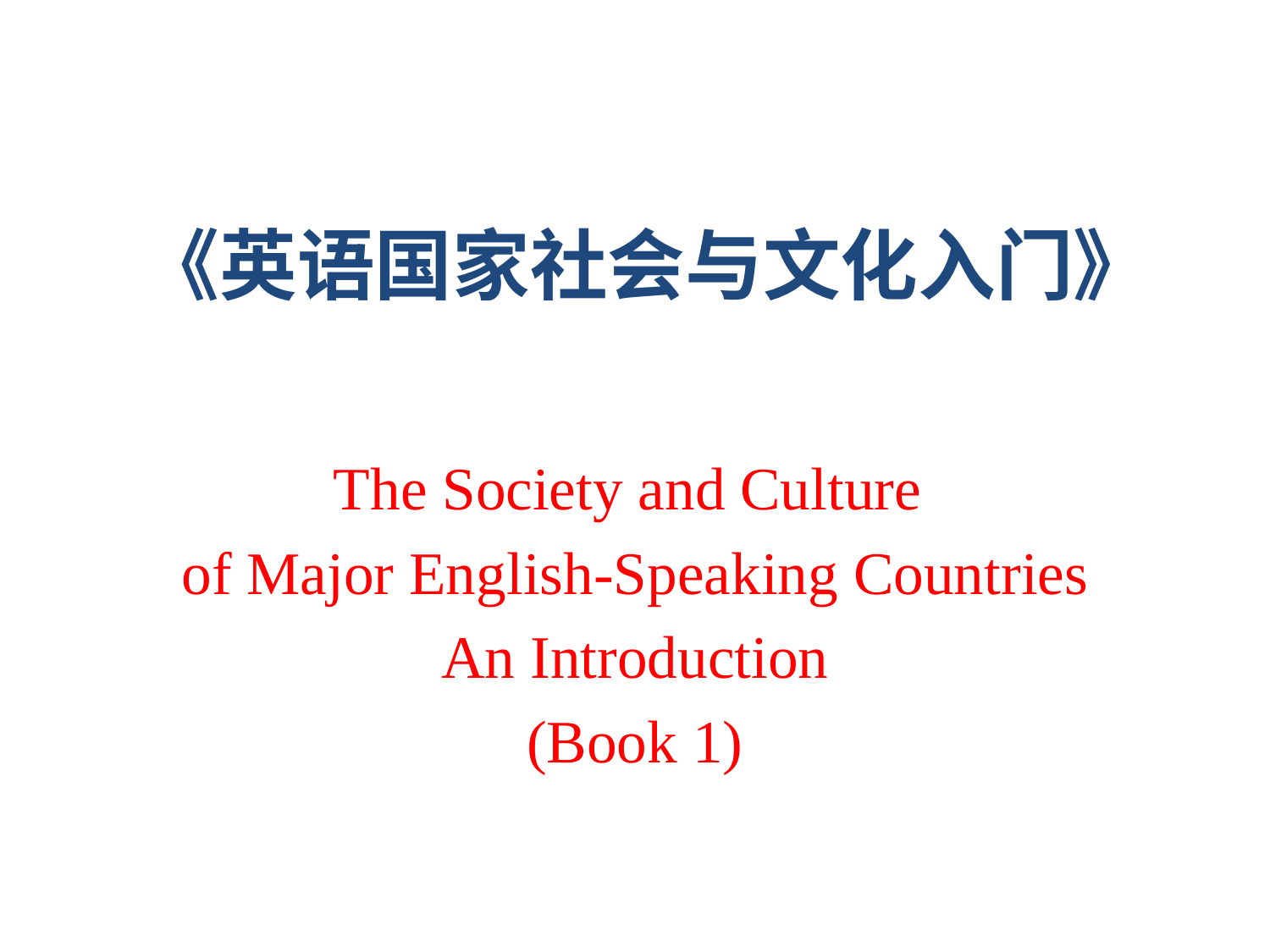

# 《英语国家社会与文化入门》

The Society and Culture
of Major English-Speaking Countries
An Introduction
(Book 1)